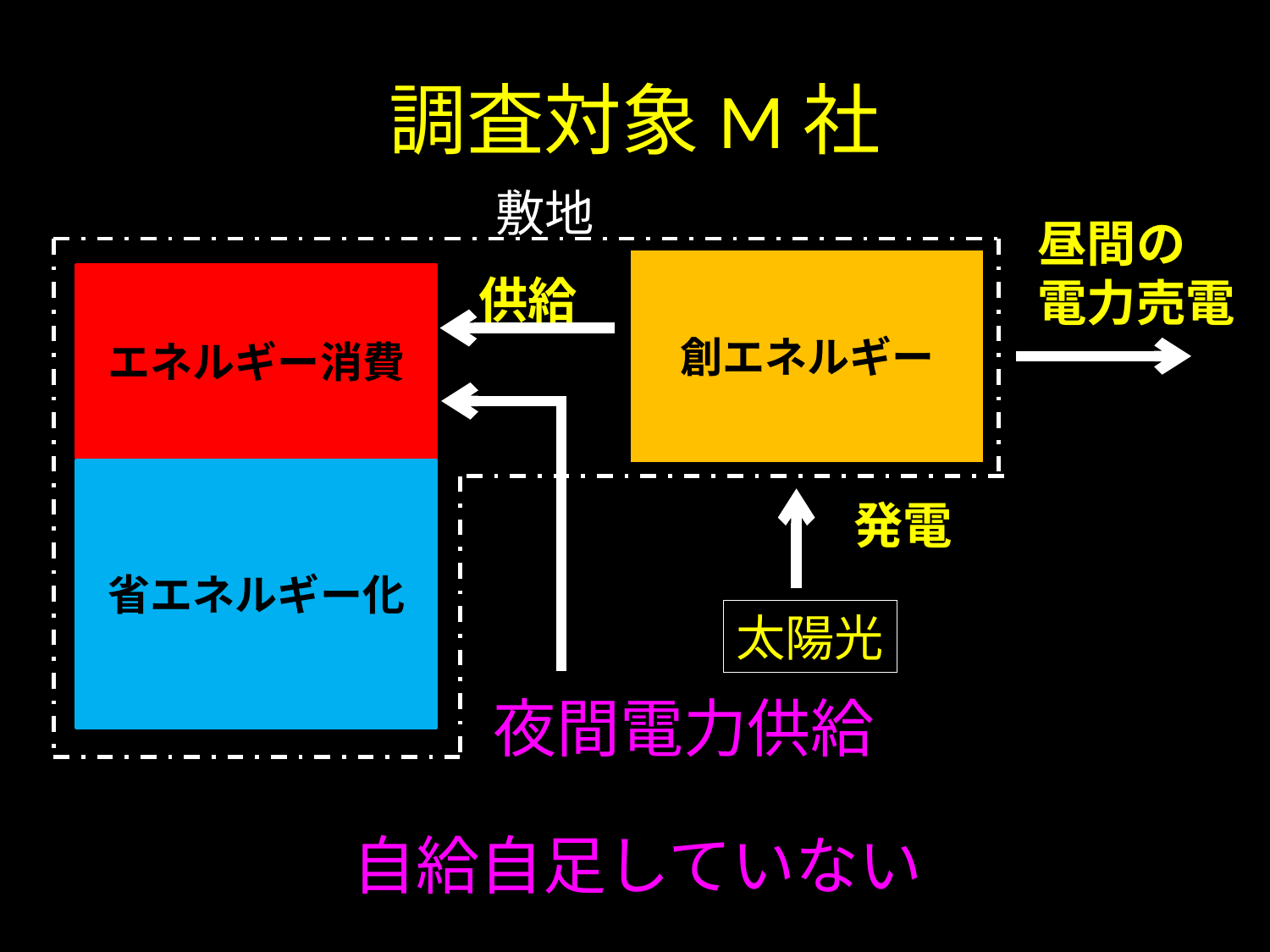

# 調査対象M社
敷地
昼間の
電力売電
創エネルギー
供給
エネルギー消費
省エネルギー化
エネルギー消費
発電
太陽光
夜間電力供給
自給自足していない